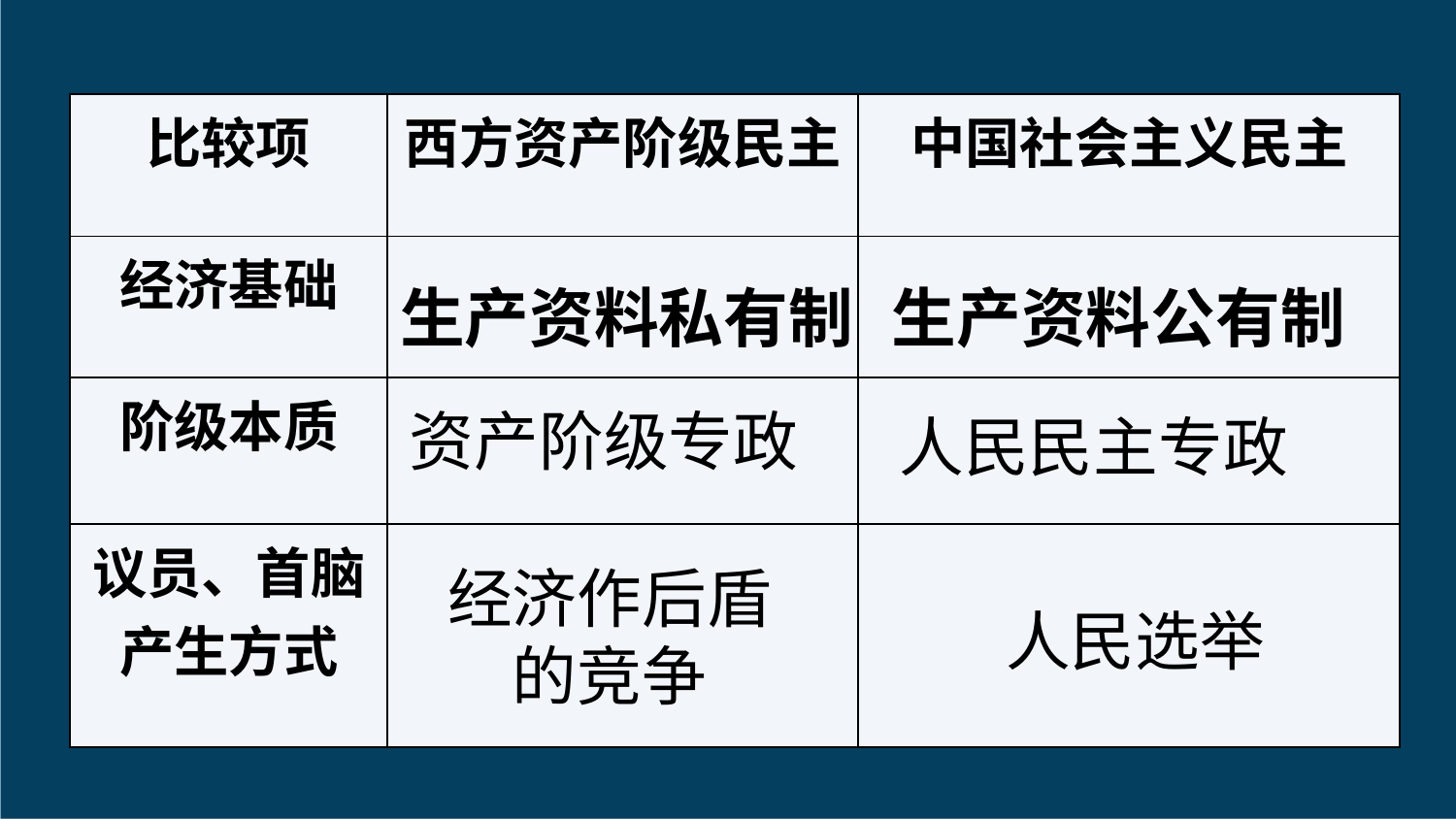

| 比较项 | 西方资产阶级民主 | 中国社会主义民主 |
| --- | --- | --- |
| 经济基础 |  |  |
| 阶级本质 |  |  |
| 议员、首脑产生方式 |  |  |
生产资料私有制
生产资料公有制
资产阶级专政
人民民主专政
经济作后盾
的竞争
人民选举